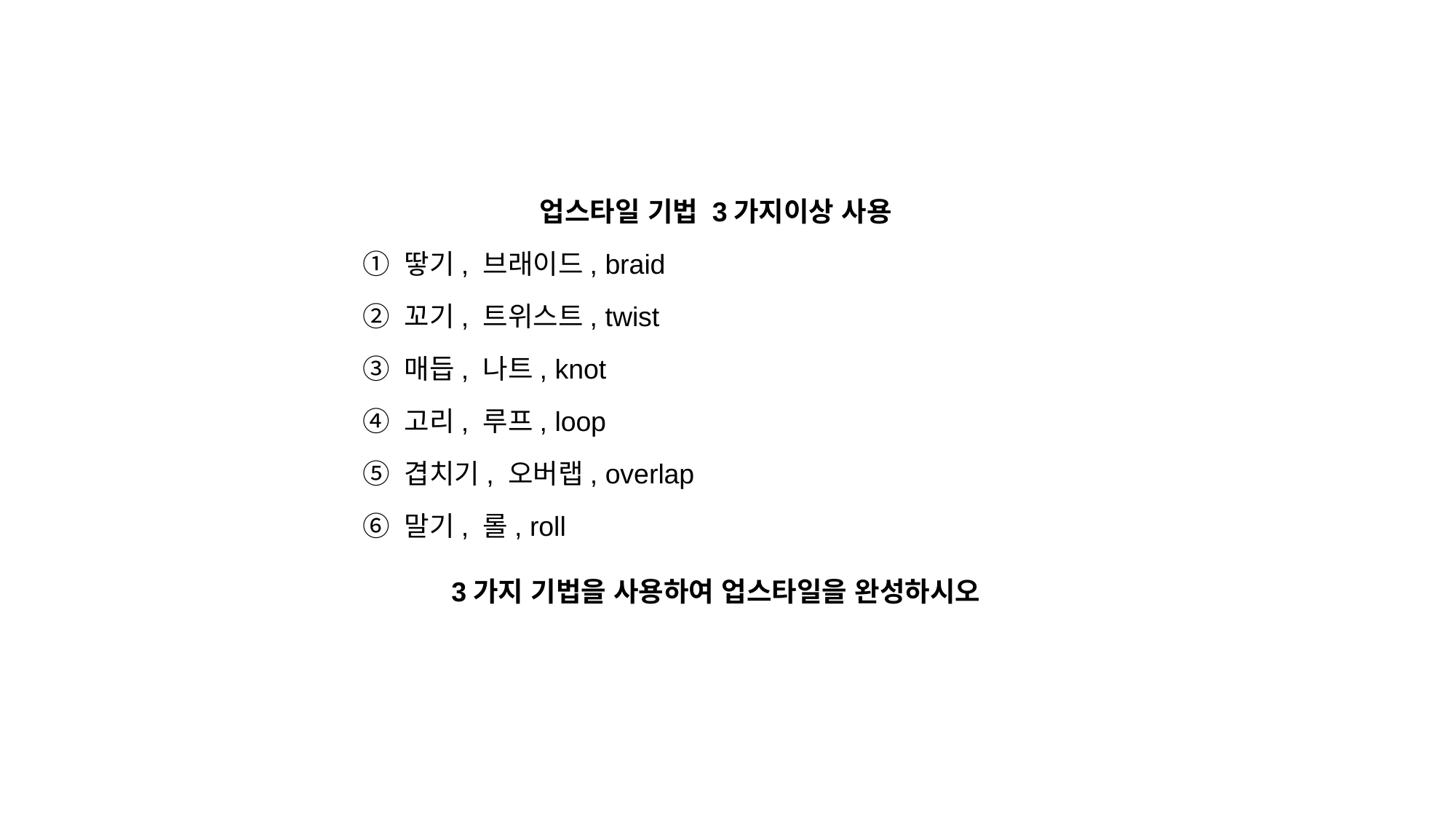

#
업스타일 기법 3가지이상 사용
① 땋기, 브래이드, braid
② 꼬기, 트위스트, twist
③ 매듭, 나트, knot
➃ 고리, 루프, loop
➄ 겹치기, 오버랩, overlap
➅ 말기, 롤, roll

3가지 기법을 사용하여 업스타일을 완성하시오